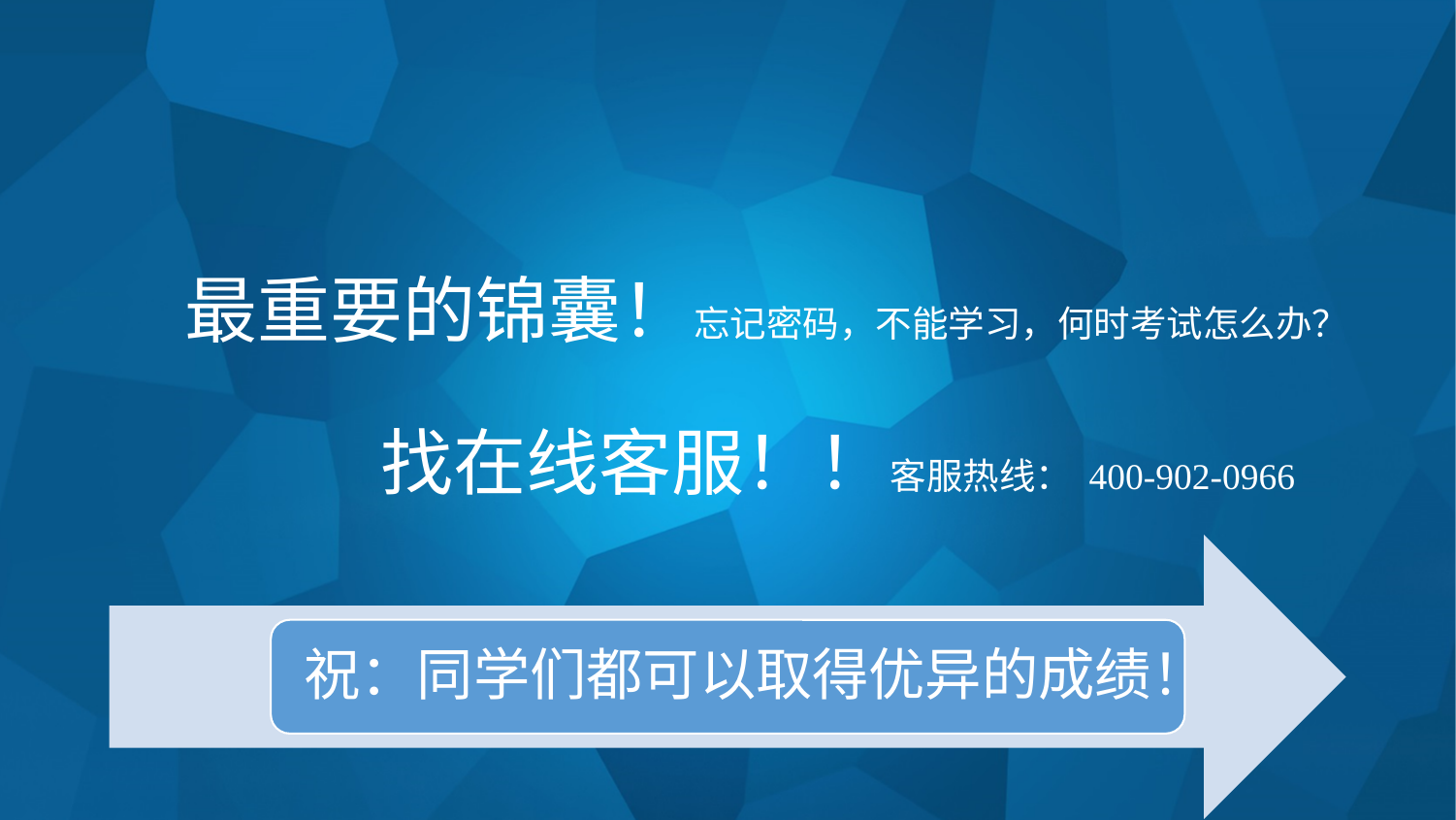

最重要的锦囊！忘记密码，不能学习，何时考试怎么办？
找在线客服！！客服热线： 400-902-0966
祝：同学们都可以取得优异的成绩！